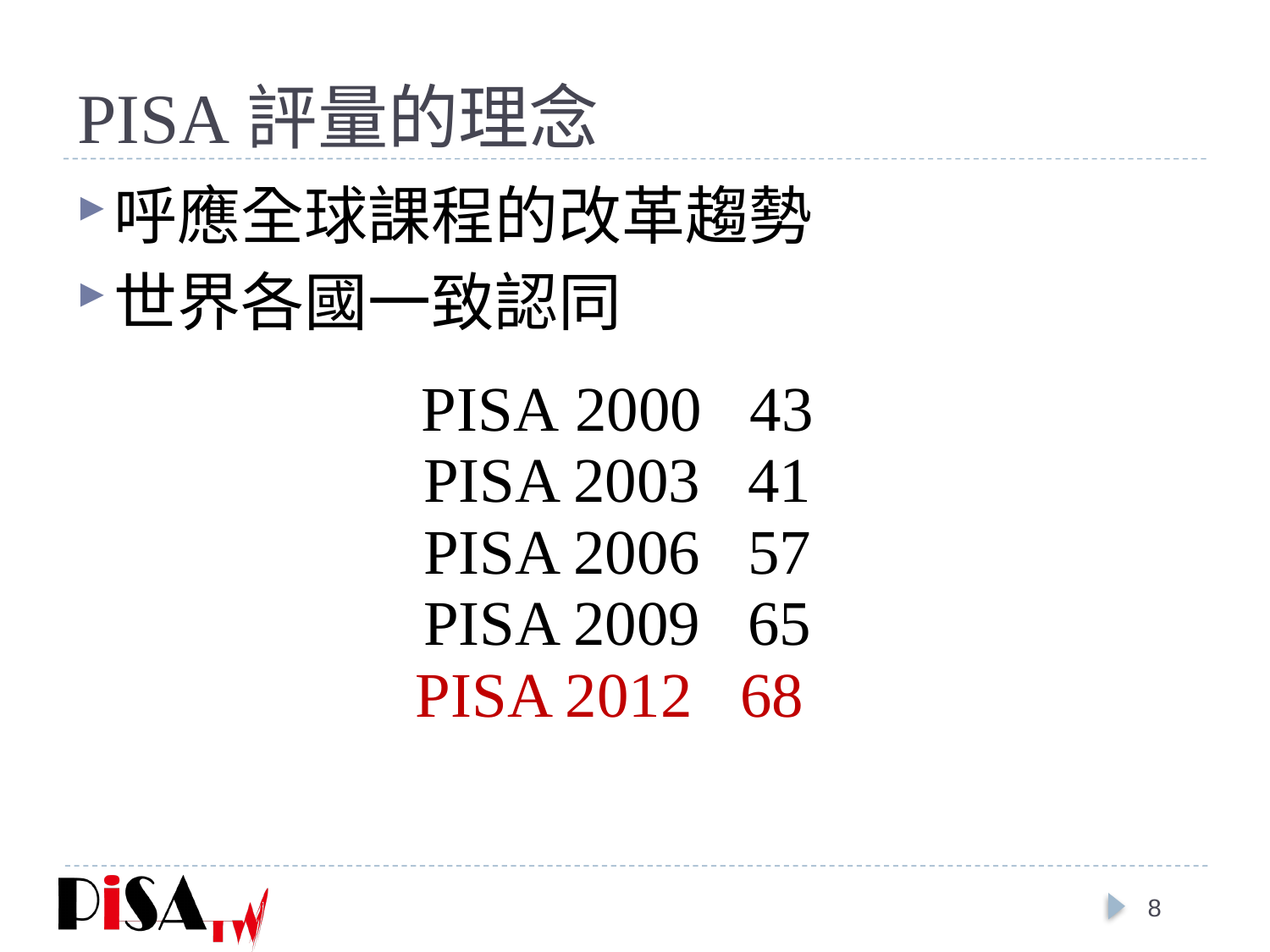

# PISA評量的理念
呼應全球課程的改革趨勢
世界各國一致認同

PISA 2000   43
PISA 2003   41
PISA 2006   57
PISA 2009   65
PISA 2012   68
8